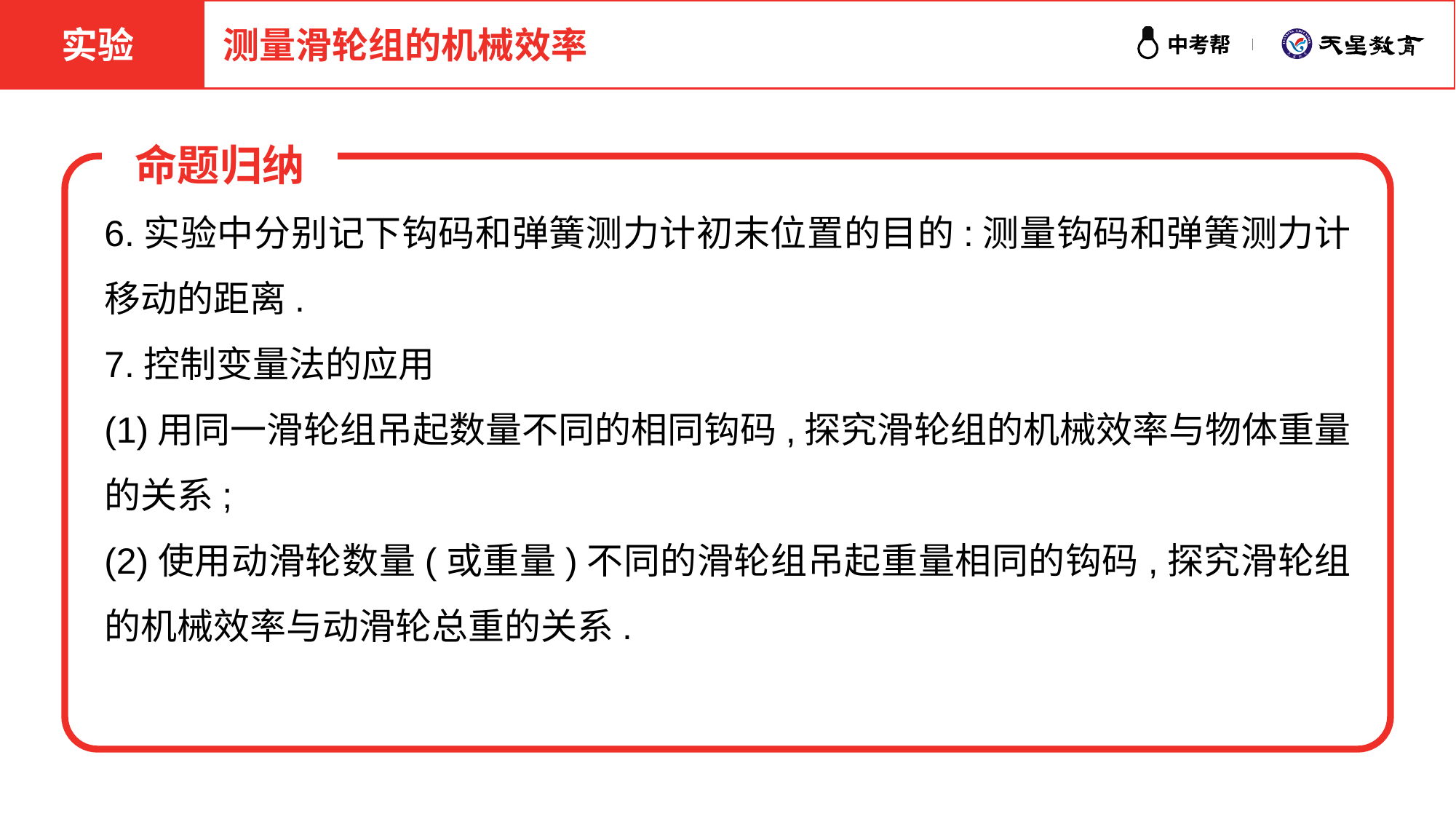

实验
测量滑轮组的机械效率
命题归纳

6.实验中分别记下钩码和弹簧测力计初末位置的目的:测量钩码和弹簧测力计移动的距离.
7.控制变量法的应用
(1)用同一滑轮组吊起数量不同的相同钩码,探究滑轮组的机械效率与物体重量的关系;
(2)使用动滑轮数量(或重量)不同的滑轮组吊起重量相同的钩码,探究滑轮组的机械效率与动滑轮总重的关系.